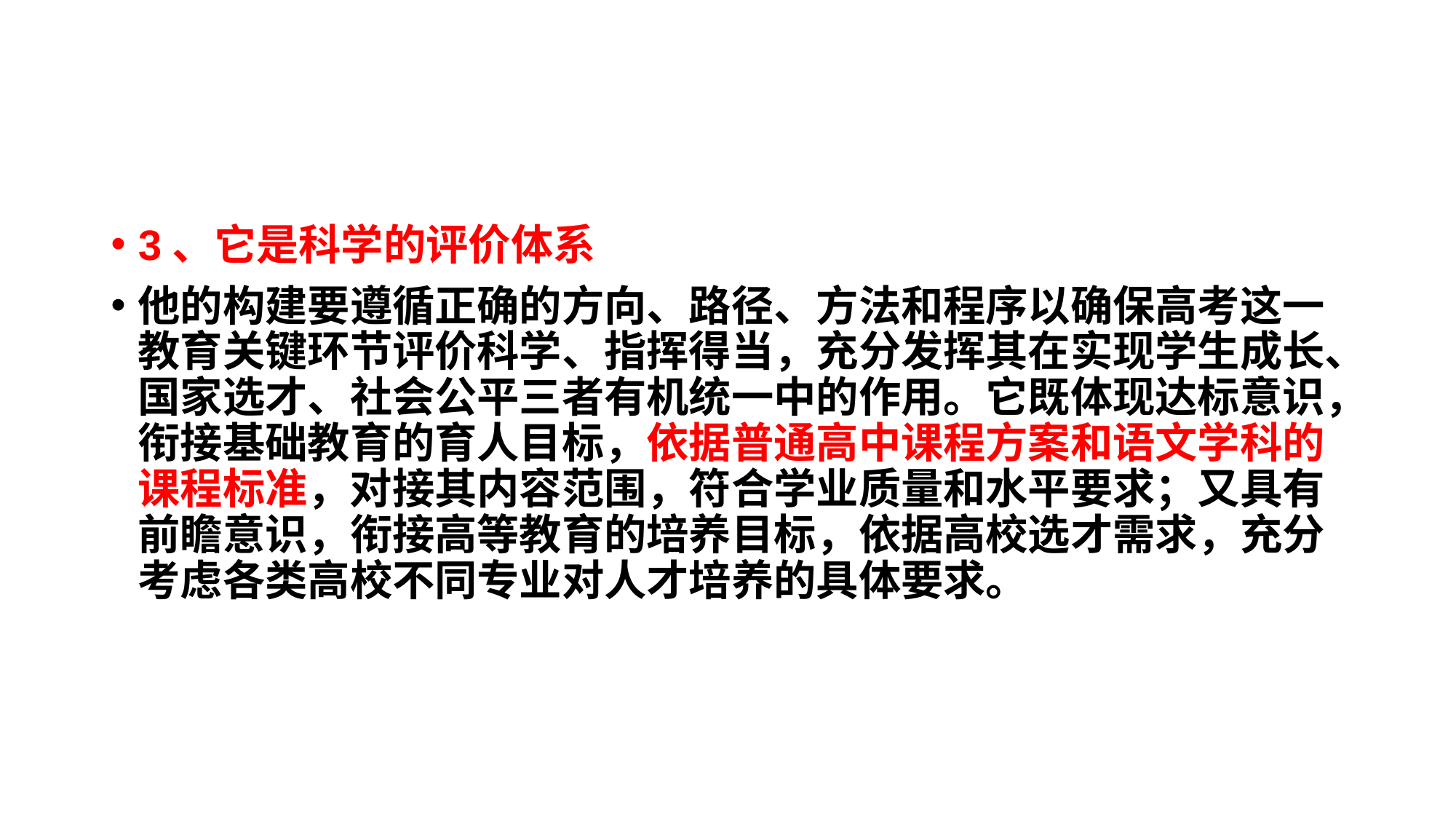

3、它是科学的评价体系
他的构建要遵循正确的方向、路径、方法和程序以确保高考这一教育关键环节评价科学、指挥得当，充分发挥其在实现学生成长、国家选才、社会公平三者有机统一中的作用。它既体现达标意识，衔接基础教育的育人目标，依据普通高中课程方案和语文学科的课程标准，对接其内容范围，符合学业质量和水平要求；又具有前瞻意识，衔接高等教育的培养目标，依据高校选才需求，充分考虑各类高校不同专业对人才培养的具体要求。